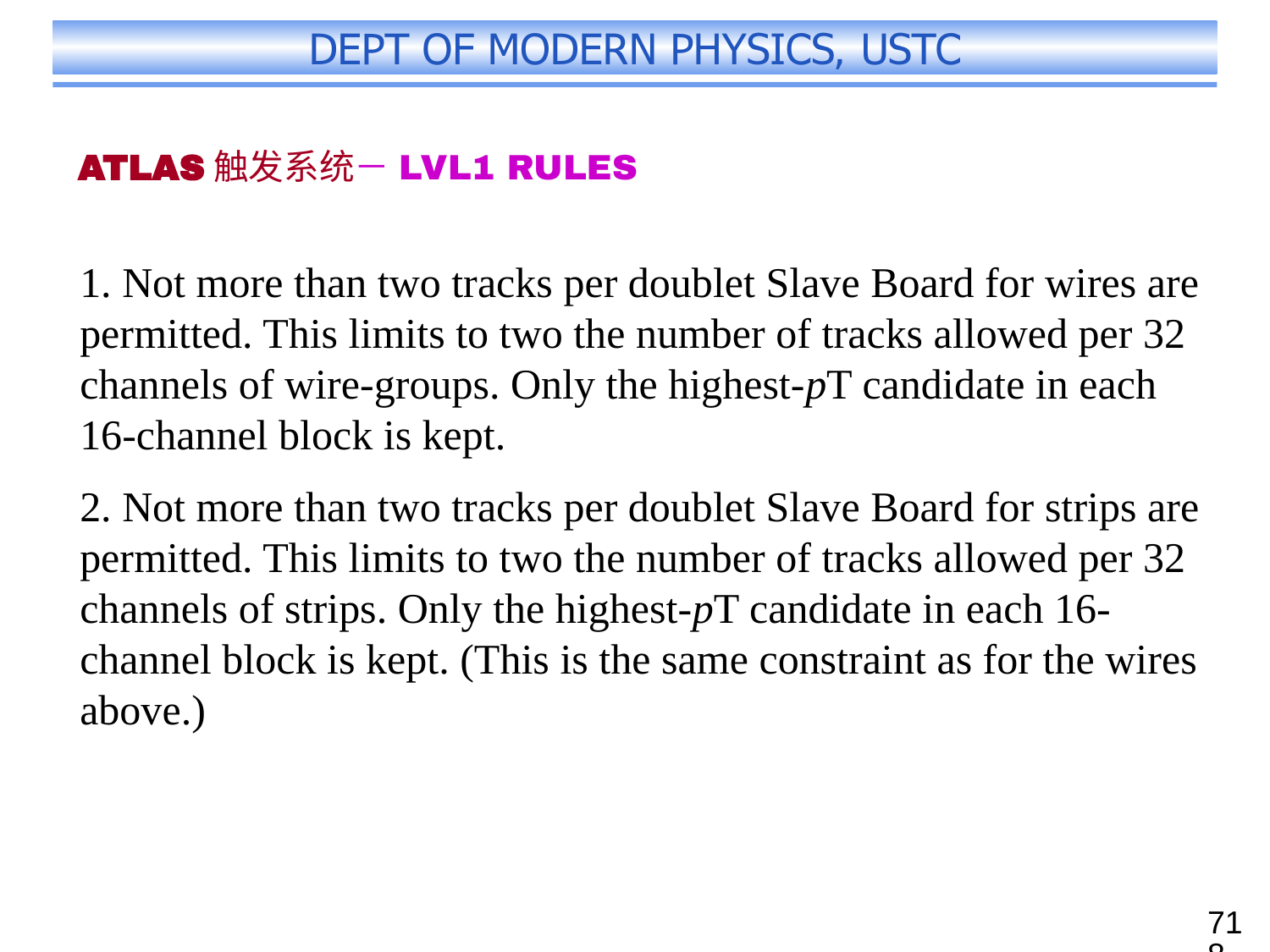

# ATLAS触发系统－LVL1 RULES
1. Not more than two tracks per doublet Slave Board for wires are permitted. This limits to two the number of tracks allowed per 32 channels of wire-groups. Only the highest-pT candidate in each 16-channel block is kept.
2. Not more than two tracks per doublet Slave Board for strips are permitted. This limits to two the number of tracks allowed per 32 channels of strips. Only the highest-pT candidate in each 16-channel block is kept. (This is the same constraint as for the wires above.)

718